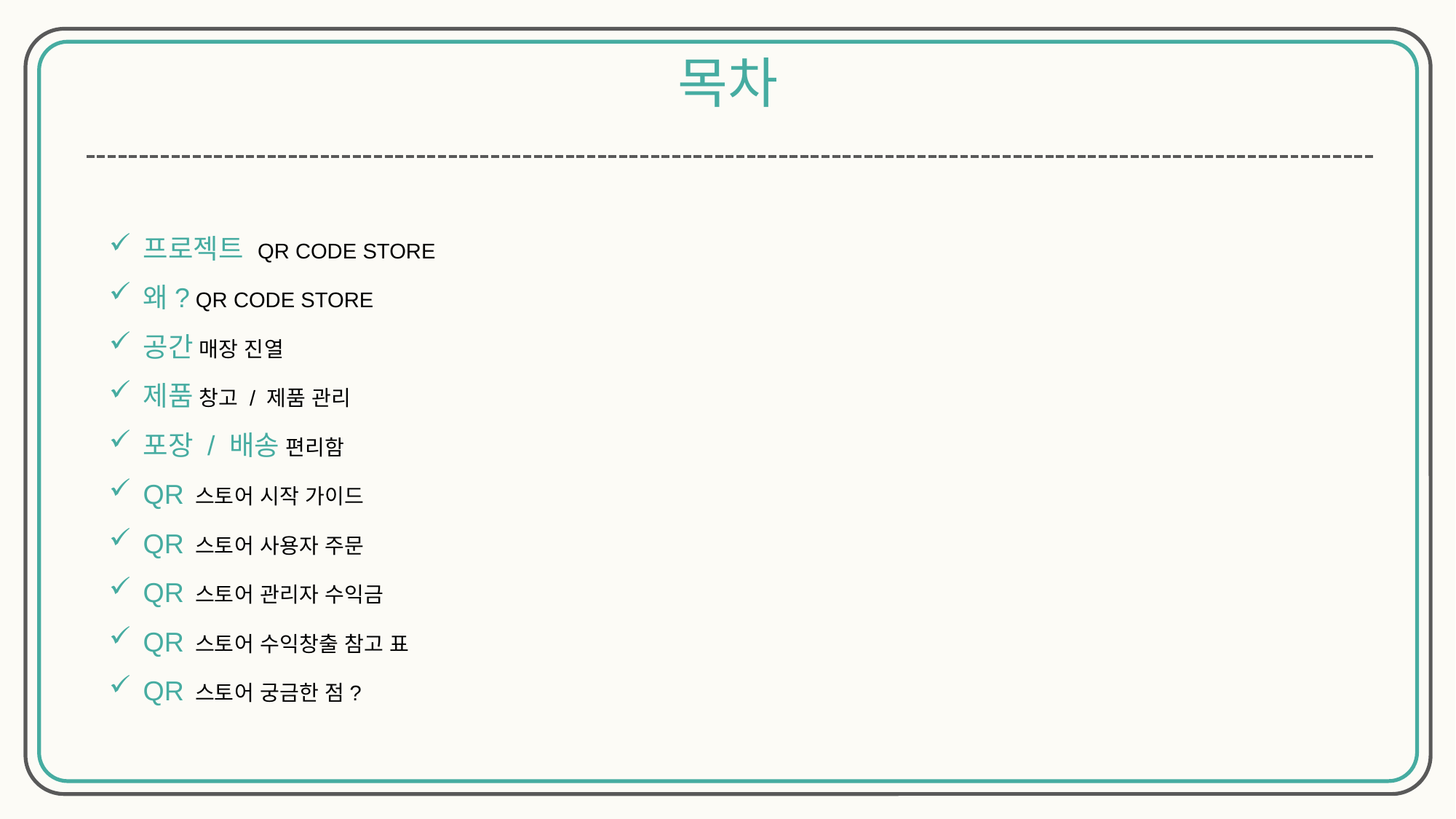

목차
프로젝트 QR CODE STORE
왜? QR CODE STORE
공간 매장 진열
제품 창고 / 제품 관리
포장 / 배송 편리함
QR 스토어 시작 가이드
QR 스토어 사용자 주문
QR 스토어 관리자 수익금
QR 스토어 수익창출 참고 표
QR 스토어 궁금한 점?